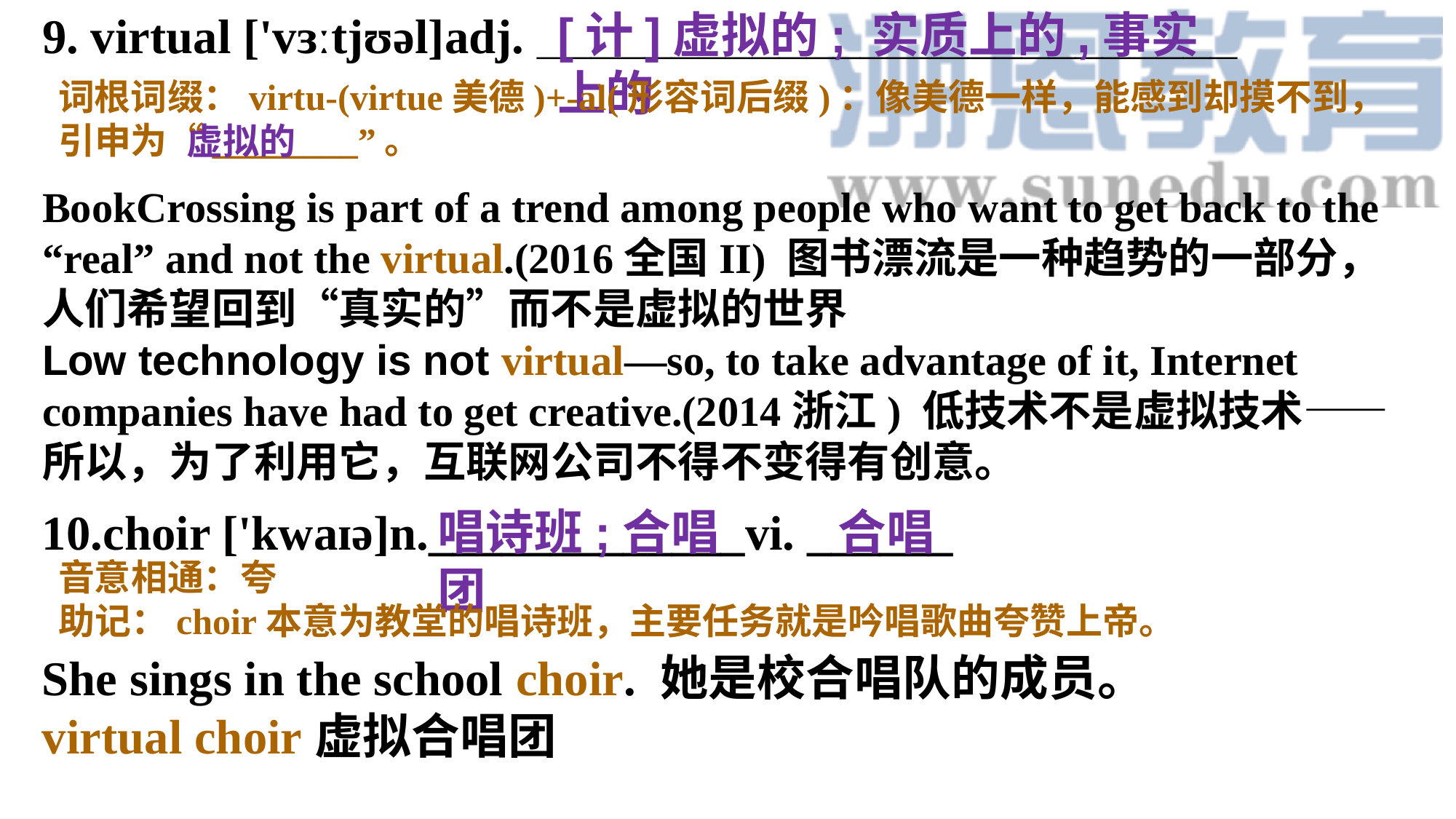

9. virtual ['vɜːtjʊəl]adj. __________________________

BookCrossing is part of a trend among people who want to get back to the “real” and not the virtual.(2016全国II) 图书漂流是一种趋势的一部分，人们希望回到“真实的”而不是虚拟的世界Low technology is not virtual—so, to take advantage of it, Internet companies have had to get creative.(2014浙江) 低技术不是虚拟技术——所以，为了利用它，互联网公司不得不变得有创意。
[计]虚拟的; 实质上的,事实上的
词根词缀：virtu-(virtue美德)+-al(形容词后缀)：像美德一样，能感到却摸不到，引申为“________”。
虚拟的
10.choir ['kwaɪə]n._____________vi. ______

She sings in the school choir. 她是校合唱队的成员。
virtual choir虚拟合唱团
唱诗班;合唱团
合唱
音意相通：夸
助记：choir本意为教堂的唱诗班，主要任务就是吟唱歌曲夸赞上帝。